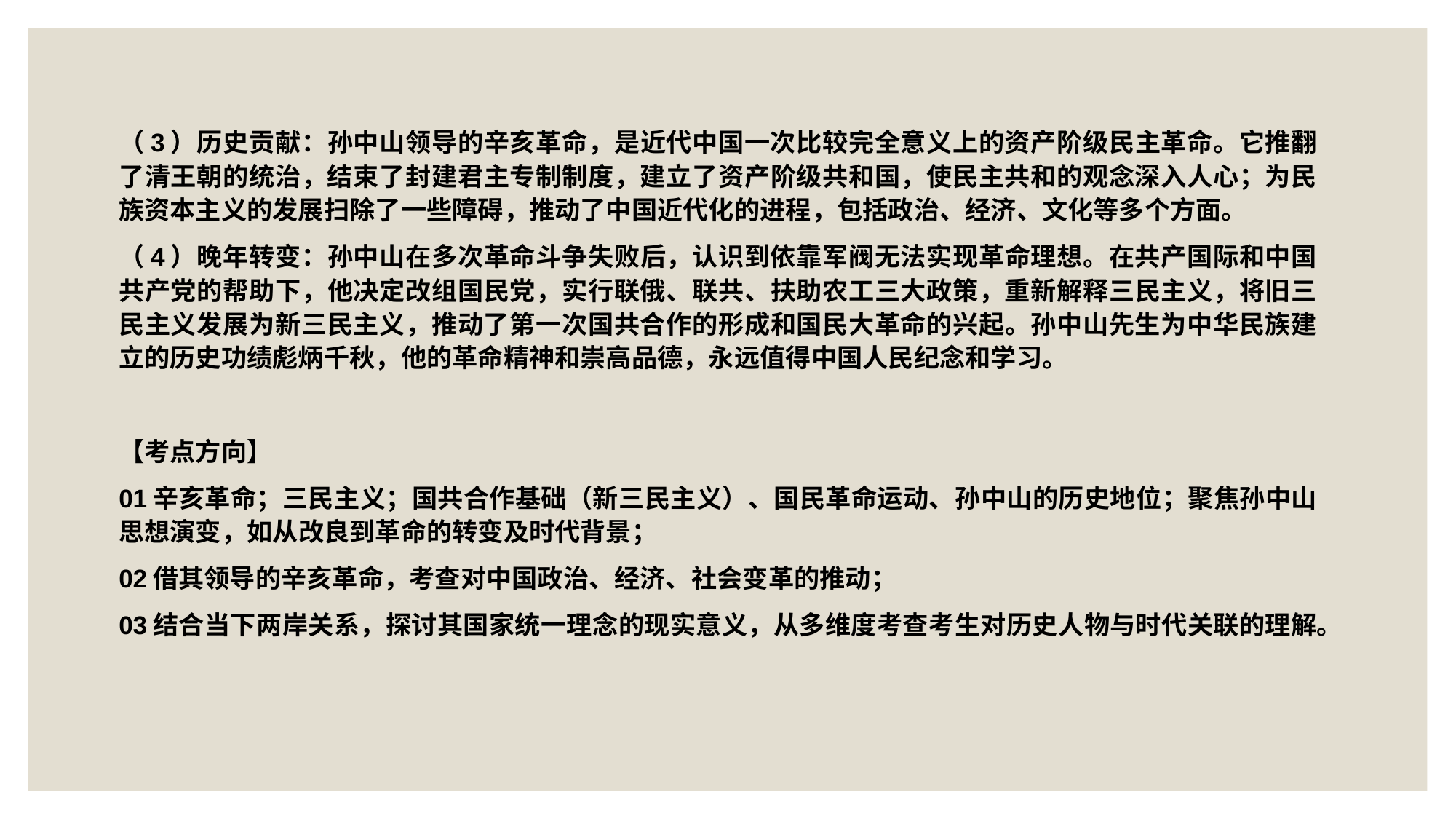

（3）历史贡献：孙中山领导的辛亥革命，是近代中国一次比较完全意义上的资产阶级民主革命。它推翻了清王朝的统治，结束了封建君主专制制度，建立了资产阶级共和国，使民主共和的观念深入人心；为民族资本主义的发展扫除了一些障碍，推动了中国近代化的进程，包括政治、经济、文化等多个方面。
（4）晚年转变：孙中山在多次革命斗争失败后，认识到依靠军阀无法实现革命理想。在共产国际和中国共产党的帮助下，他决定改组国民党，实行联俄、联共、扶助农工三大政策，重新解释三民主义，将旧三民主义发展为新三民主义，推动了第一次国共合作的形成和国民大革命的兴起。孙中山先生为中华民族建立的历史功绩彪炳千秋，他的革命精神和崇高品德，永远值得中国人民纪念和学习。

【考点方向】
01辛亥革命；三民主义；国共合作基础（新三民主义）、国民革命运动、孙中山的历史地位；聚焦孙中山思想演变，如从改良到革命的转变及时代背景；
02借其领导的辛亥革命，考查对中国政治、经济、社会变革的推动；
03结合当下两岸关系，探讨其国家统一理念的现实意义，从多维度考查考生对历史人物与时代关联的理解。